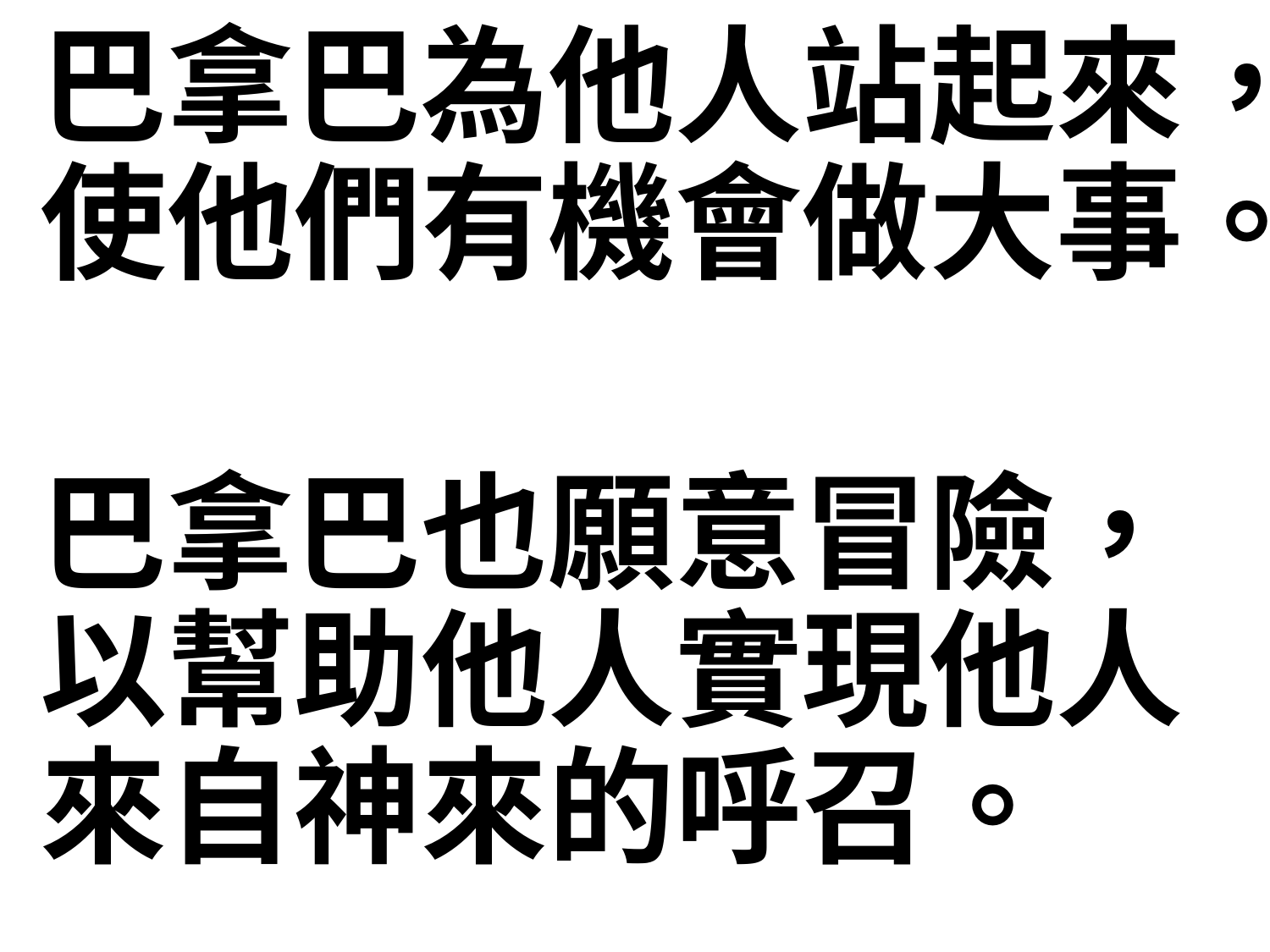

巴拿巴為他人站起來，使他們有機會做大事。

巴拿巴也願意冒險，以幫助他人實現他人來自神來的呼召。